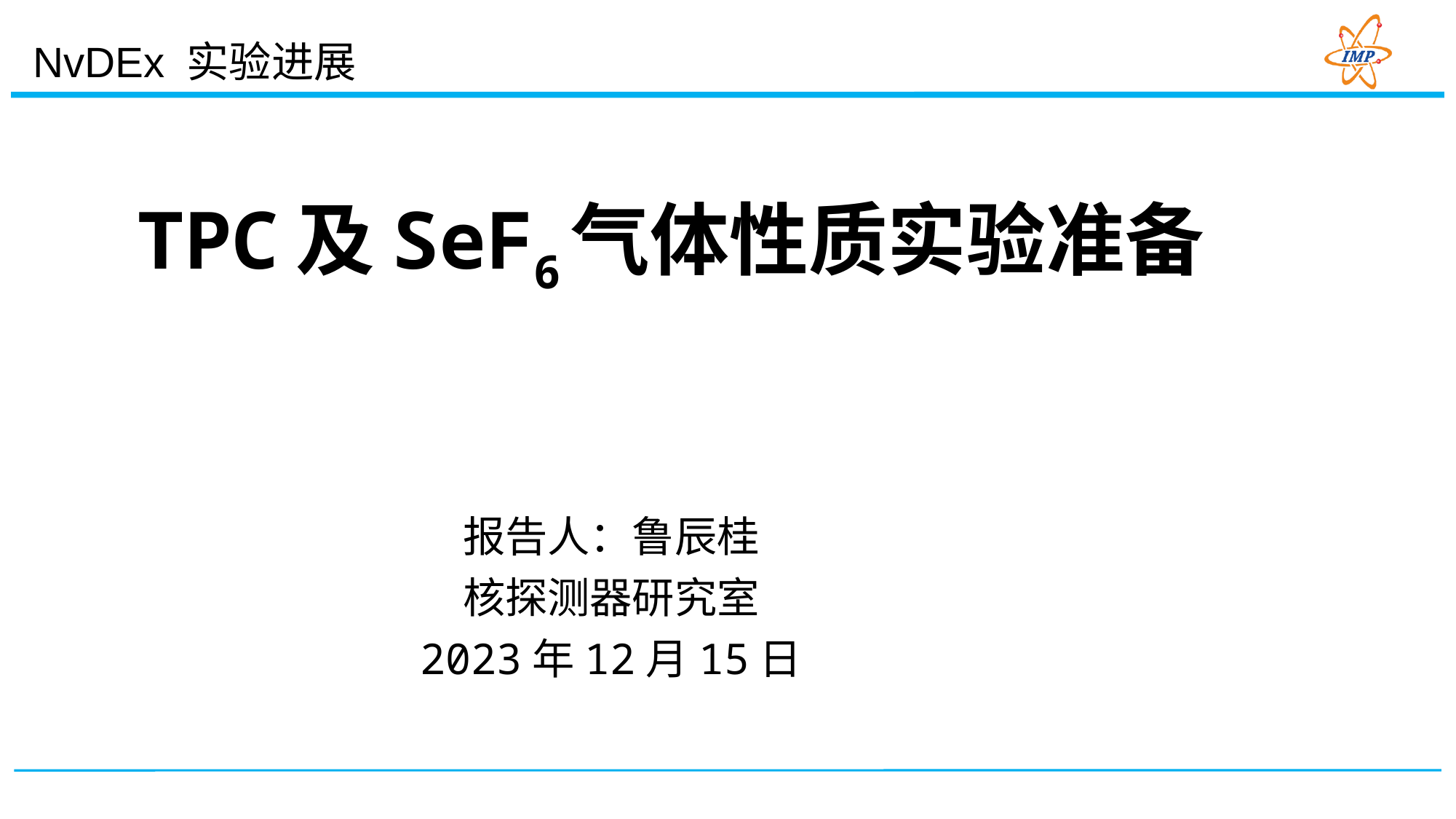

NvDEx 实验进展
# TPC及SeF6气体性质实验准备

报告人：鲁辰桂
核探测器研究室
2023年12月15日